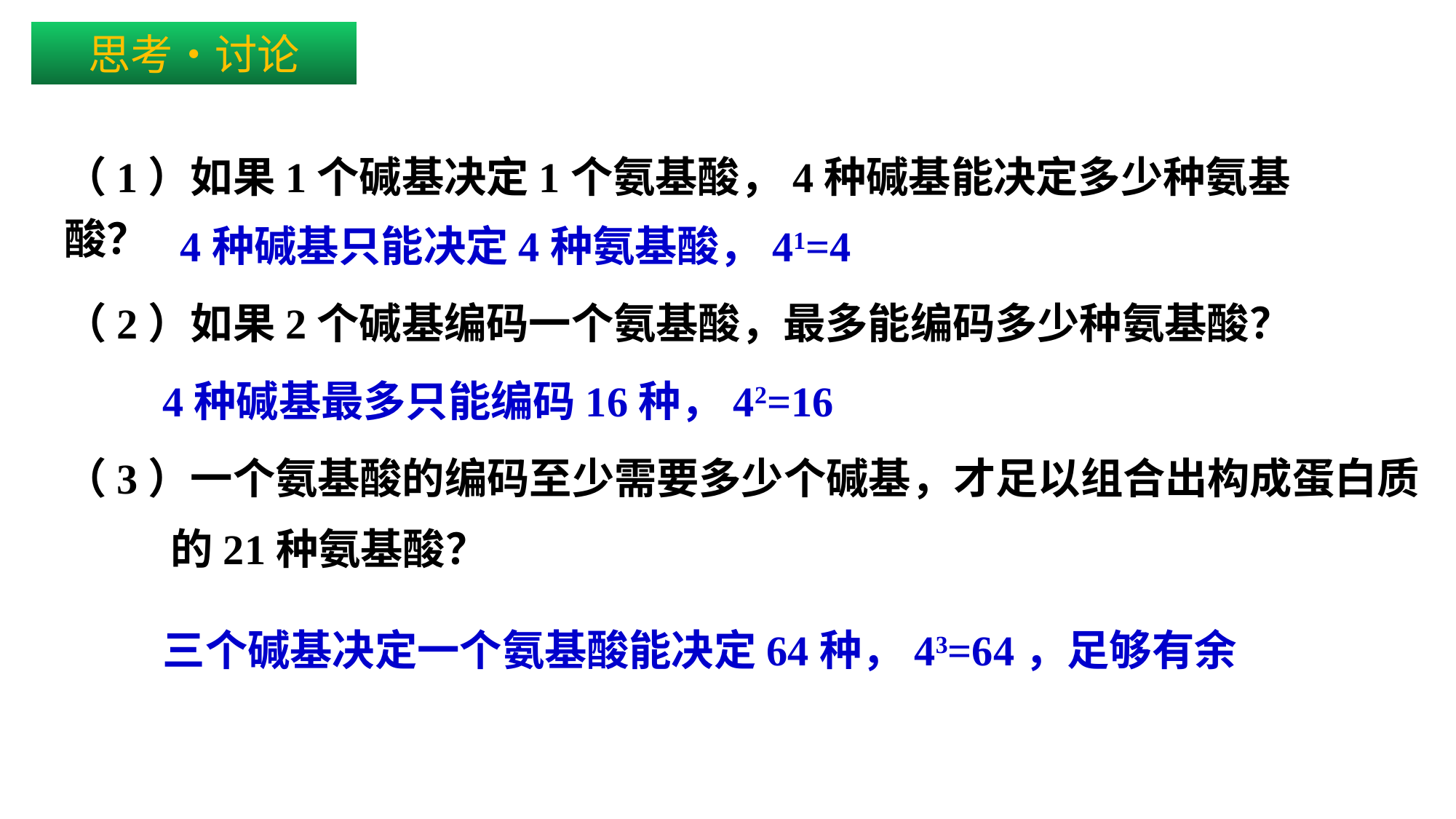

思考•讨论
（1）如果1个碱基决定1个氨基酸，4种碱基能决定多少种氨基酸？
4种碱基只能决定4种氨基酸，41=4
（2）如果2个碱基编码一个氨基酸，最多能编码多少种氨基酸？
4种碱基最多只能编码16种，42=16
（3）一个氨基酸的编码至少需要多少个碱基，才足以组合出构成蛋白质
          的21种氨基酸？
三个碱基决定一个氨基酸能决定64种，43=64，足够有余